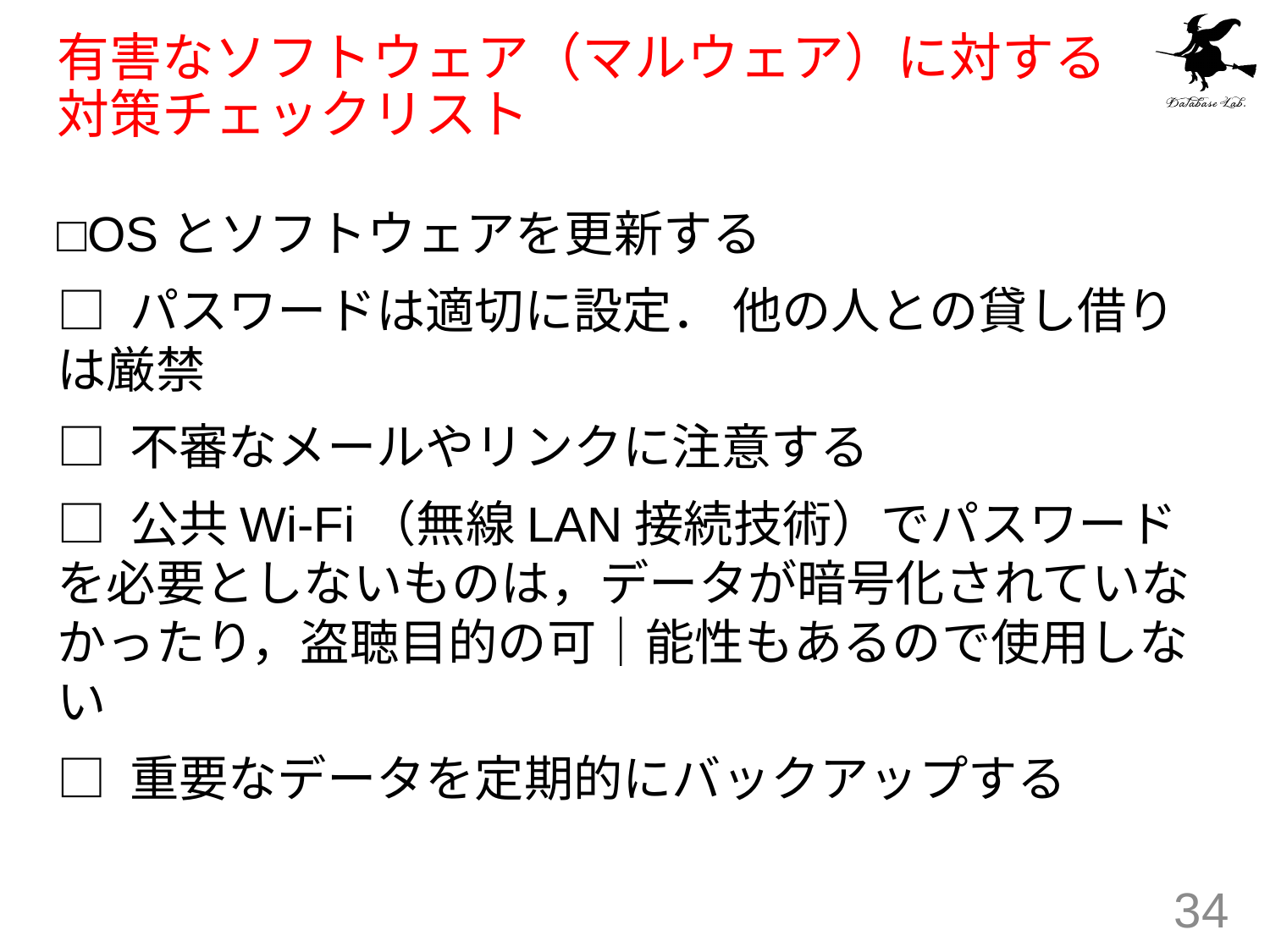

# 有害なソフトウェア（マルウェア）に対する 対策チェックリスト
□OSとソフトウェアを更新する
□ パスワードは適切に設定． 他の人との貸し借りは厳禁
□ 不審なメールやリンクに注意する
□ 公共Wi-Fi（無線LAN接続技術）でパスワードを必要としないものは，データが暗号化されていなかったり，盗聴目的の可｜能性もあるので使用しない
□ 重要なデータを定期的にバックアップする
34